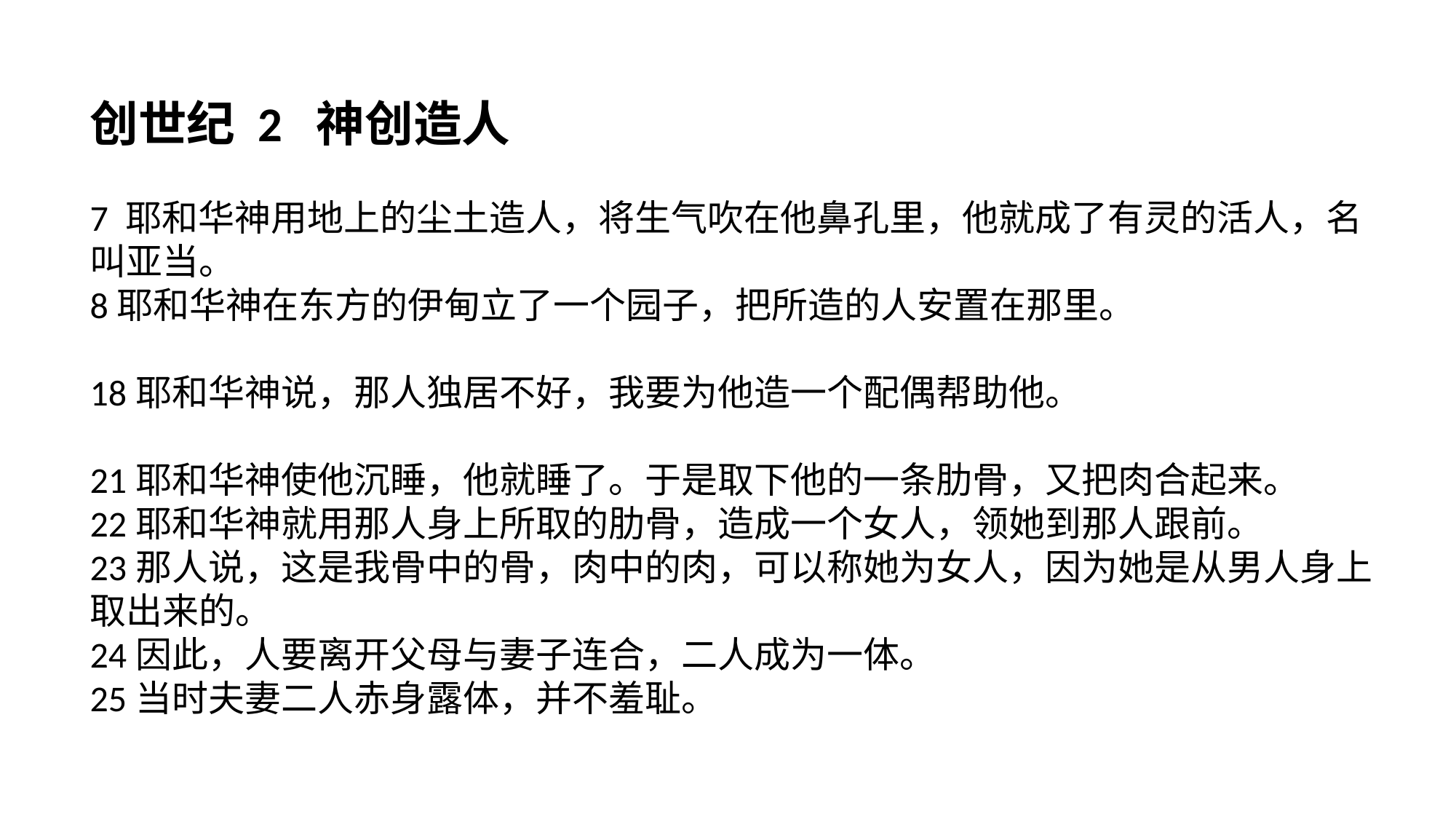

创世纪 2  神创造人

7 耶和华神用地上的尘土造人，将生气吹在他鼻孔里，他就成了有灵的活人，名叫亚当。
8耶和华神在东方的伊甸立了一个园子，把所造的人安置在那里。

18耶和华神说，那人独居不好，我要为他造一个配偶帮助他。

21耶和华神使他沉睡，他就睡了。于是取下他的一条肋骨，又把肉合起来。
22耶和华神就用那人身上所取的肋骨，造成一个女人，领她到那人跟前。
23那人说，这是我骨中的骨，肉中的肉，可以称她为女人，因为她是从男人身上取出来的。
24因此，人要离开父母与妻子连合，二人成为一体。
25当时夫妻二人赤身露体，并不羞耻。